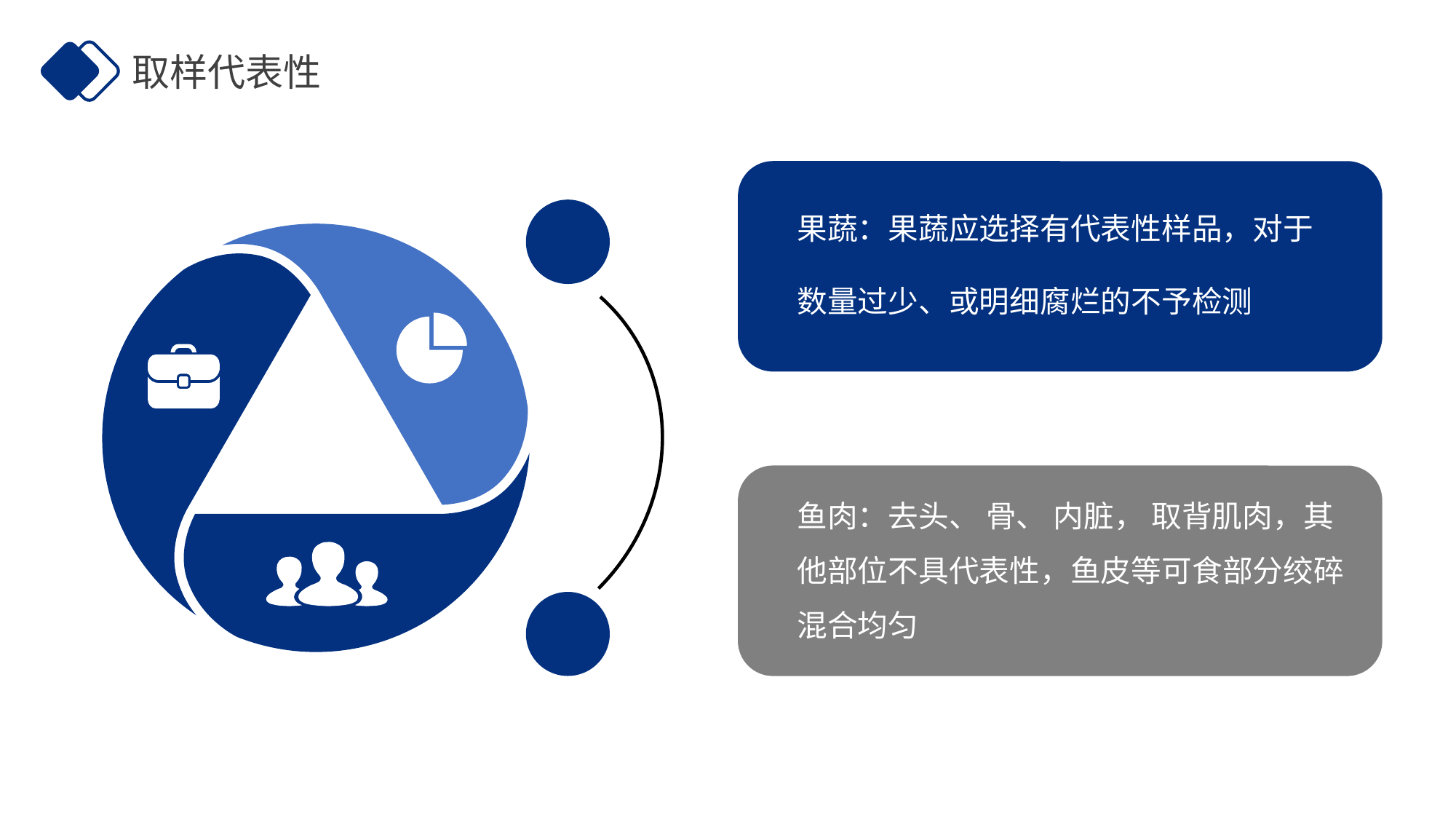

取样代表性

果蔬：果蔬应选择有代表性样品，对于数量过少、或明细腐烂的不予检测

鱼肉：去头、 骨、 内脏， 取背肌肉，其他部位不具代表性，鱼皮等可食部分绞碎混合均匀